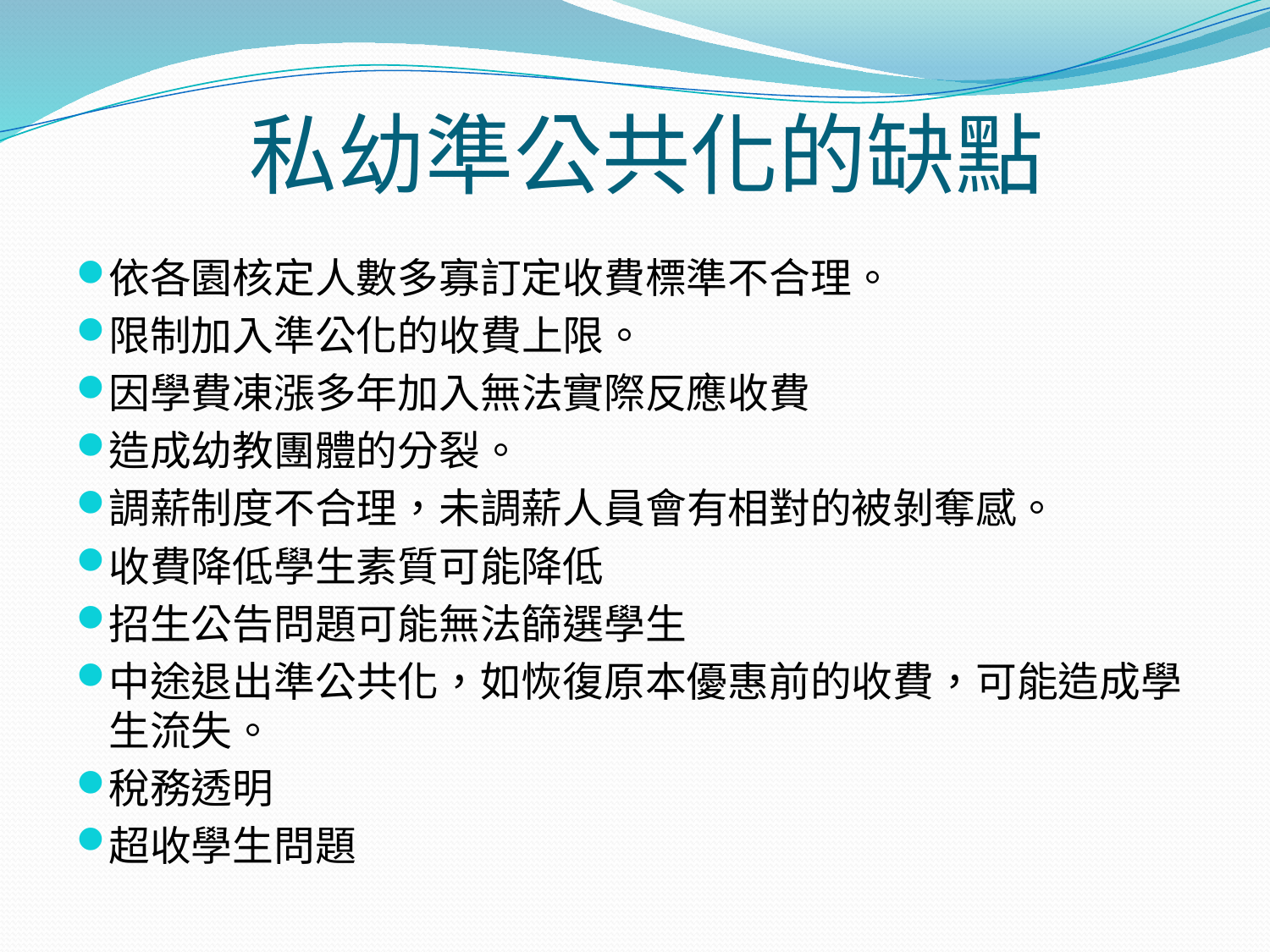

# 私幼準公共化的缺點
依各園核定人數多寡訂定收費標準不合理。
限制加入準公化的收費上限。
因學費凍漲多年加入無法實際反應收費
造成幼教團體的分裂。
調薪制度不合理，未調薪人員會有相對的被剝奪感。
收費降低學生素質可能降低
招生公告問題可能無法篩選學生
中途退出準公共化，如恢復原本優惠前的收費，可能造成學生流失。
稅務透明
超收學生問題